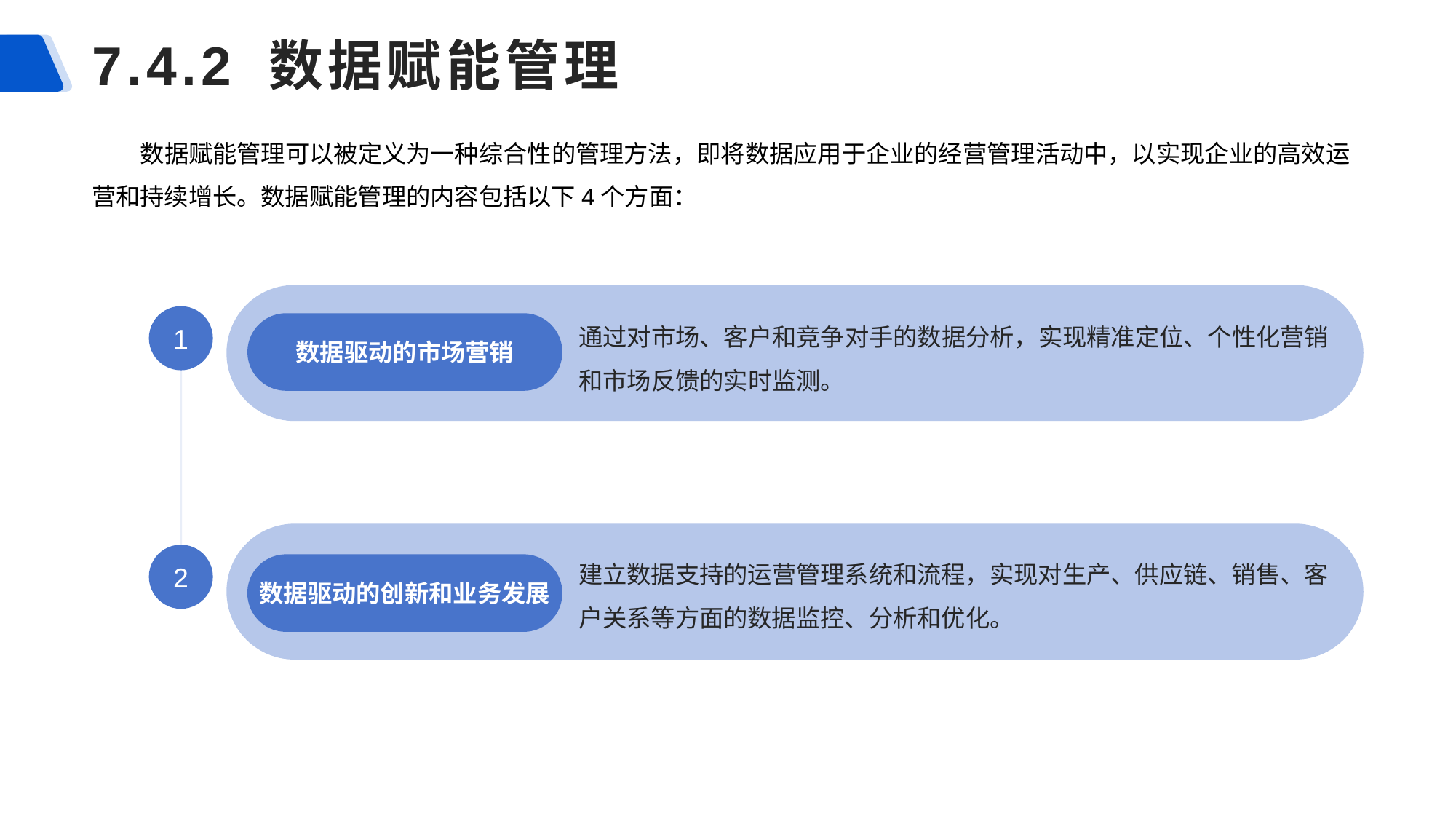

# 7.4.2 数据赋能管理
数据赋能管理可以被定义为一种综合性的管理方法，即将数据应用于企业的经营管理活动中，以实现企业的高效运营和持续增长。数据赋能管理的内容包括以下4个方面：

通过对市场、客户和竞争对手的数据分析，实现精准定位、个性化营销和市场反馈的实时监测。
1
数据驱动的市场营销

建立数据支持的运营管理系统和流程，实现对生产、供应链、销售、客户关系等方面的数据监控、分析和优化。
2
数据驱动的创新和业务发展